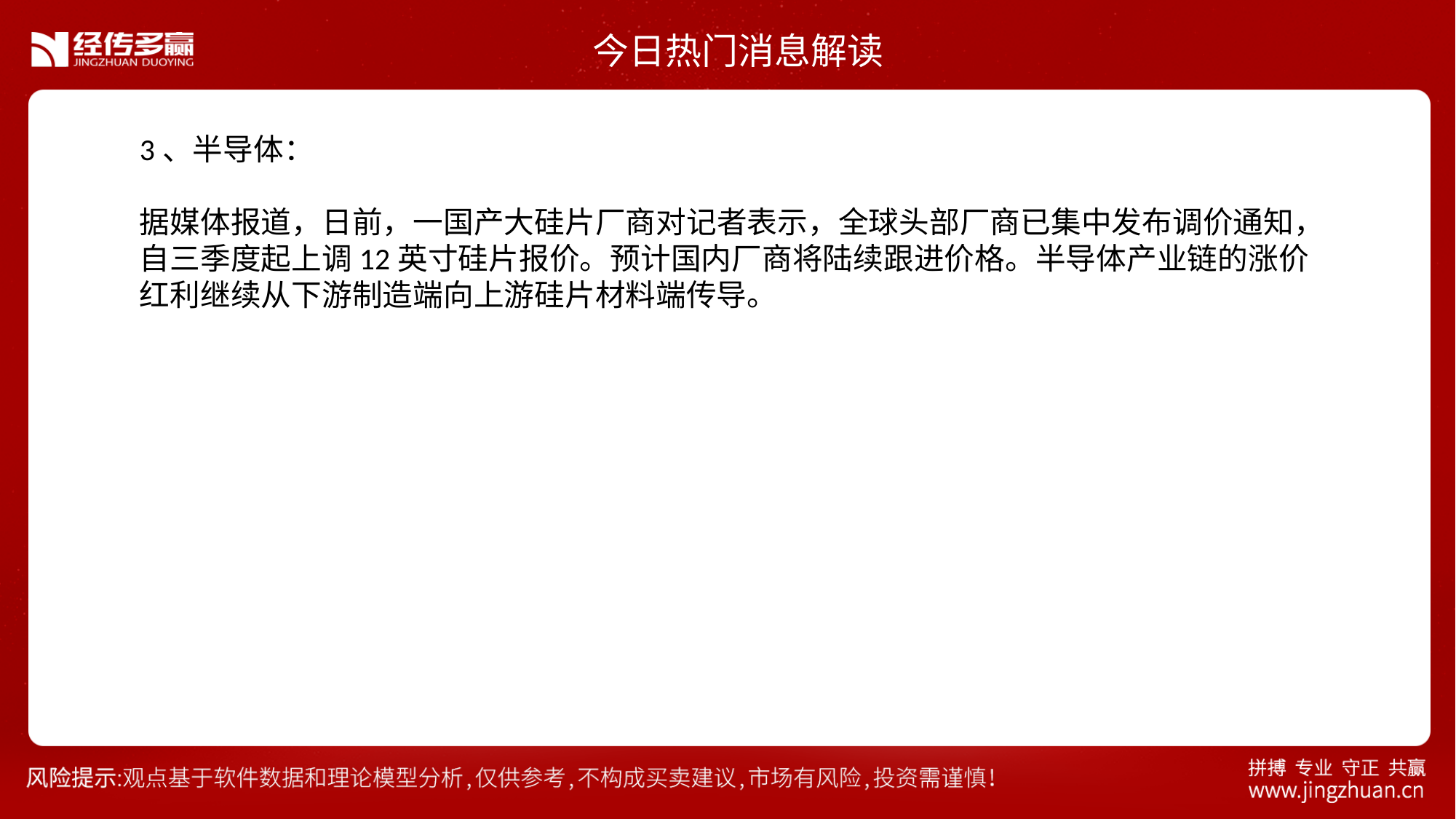

今日热门消息解读
3、半导体：

据媒体报道，日前，一国产大硅片厂商对记者表示，全球头部厂商已集中发布调价通知，自三季度起上调12英寸硅片报价。预计国内厂商将陆续跟进价格。半导体产业链的涨价红利继续从下游制造端向上游硅片材料端传导。